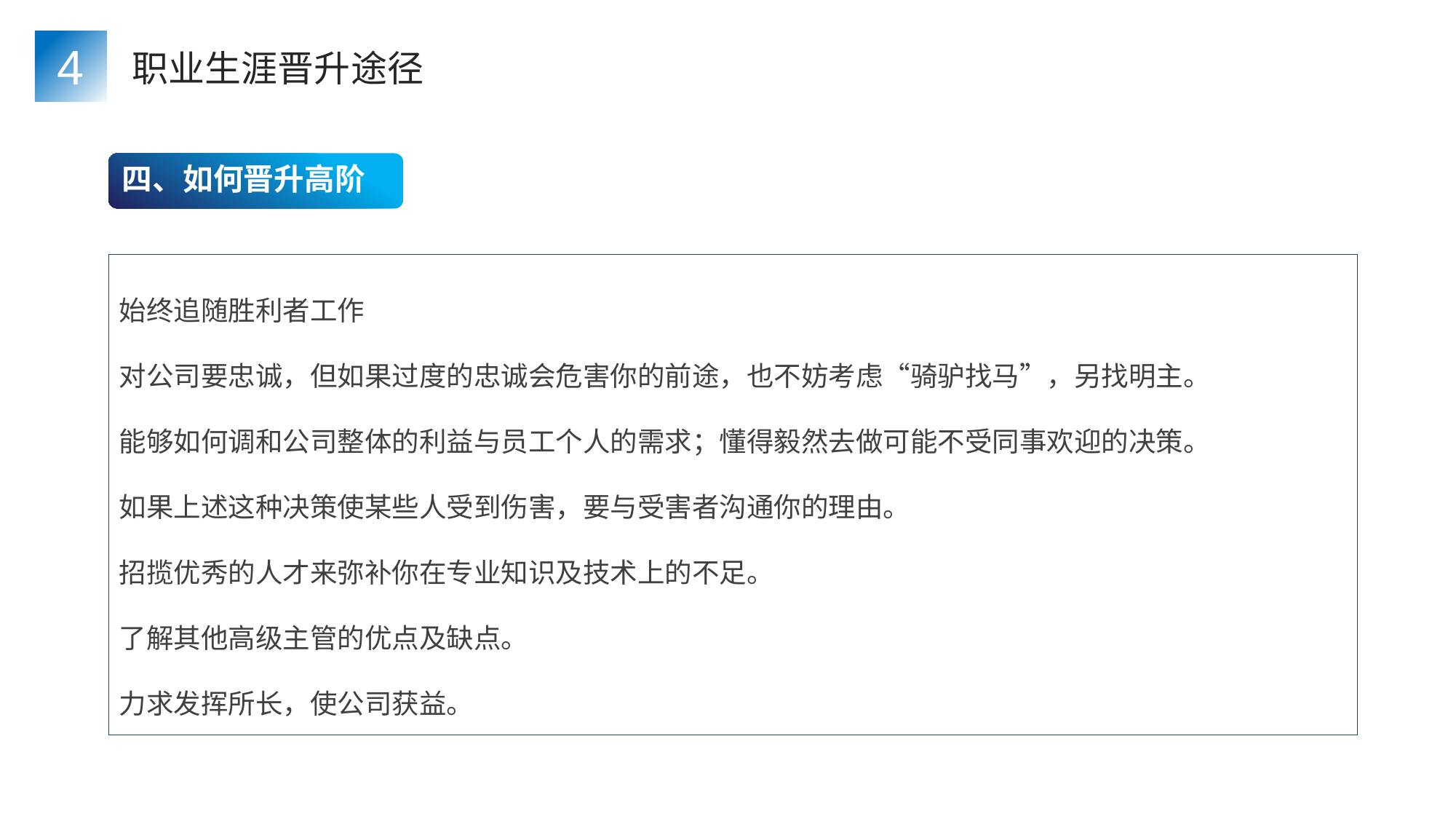

4
职业生涯晋升途径

四、如何晋升高阶
始终追随胜利者工作
对公司要忠诚，但如果过度的忠诚会危害你的前途，也不妨考虑“骑驴找马”，另找明主。
能够如何调和公司整体的利益与员工个人的需求；懂得毅然去做可能不受同事欢迎的决策。
如果上述这种决策使某些人受到伤害，要与受害者沟通你的理由。
招揽优秀的人才来弥补你在专业知识及技术上的不足。
了解其他高级主管的优点及缺点。
力求发挥所长，使公司获益。